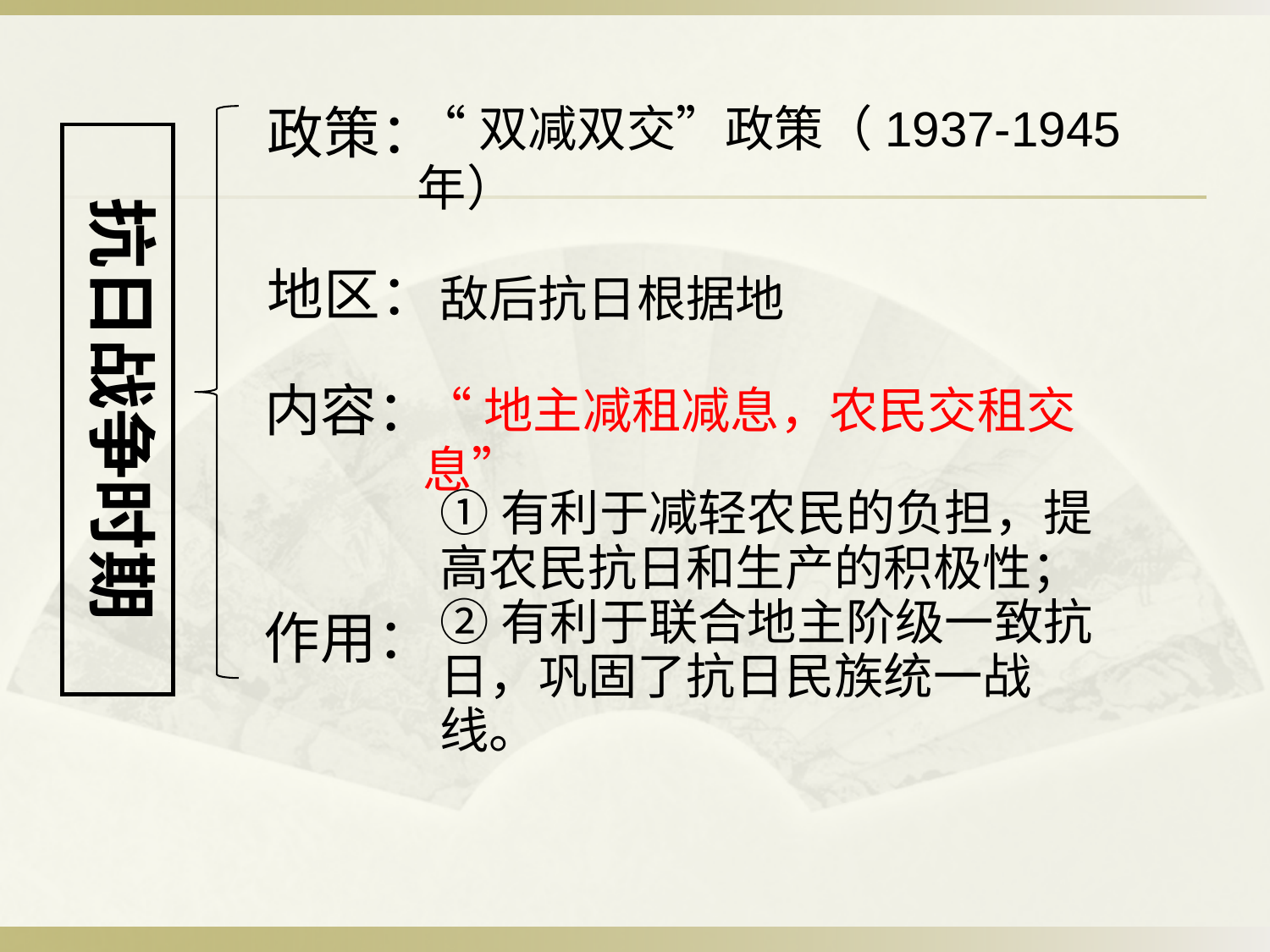

政策：
“双减双交”政策（1937-1945年）

抗日战争时期
地区：
敌后抗日根据地
内容：
“地主减租减息，农民交租交息”
①有利于减轻农民的负担，提高农民抗日和生产的积极性；
②有利于联合地主阶级一致抗日，巩固了抗日民族统一战线。
作用：